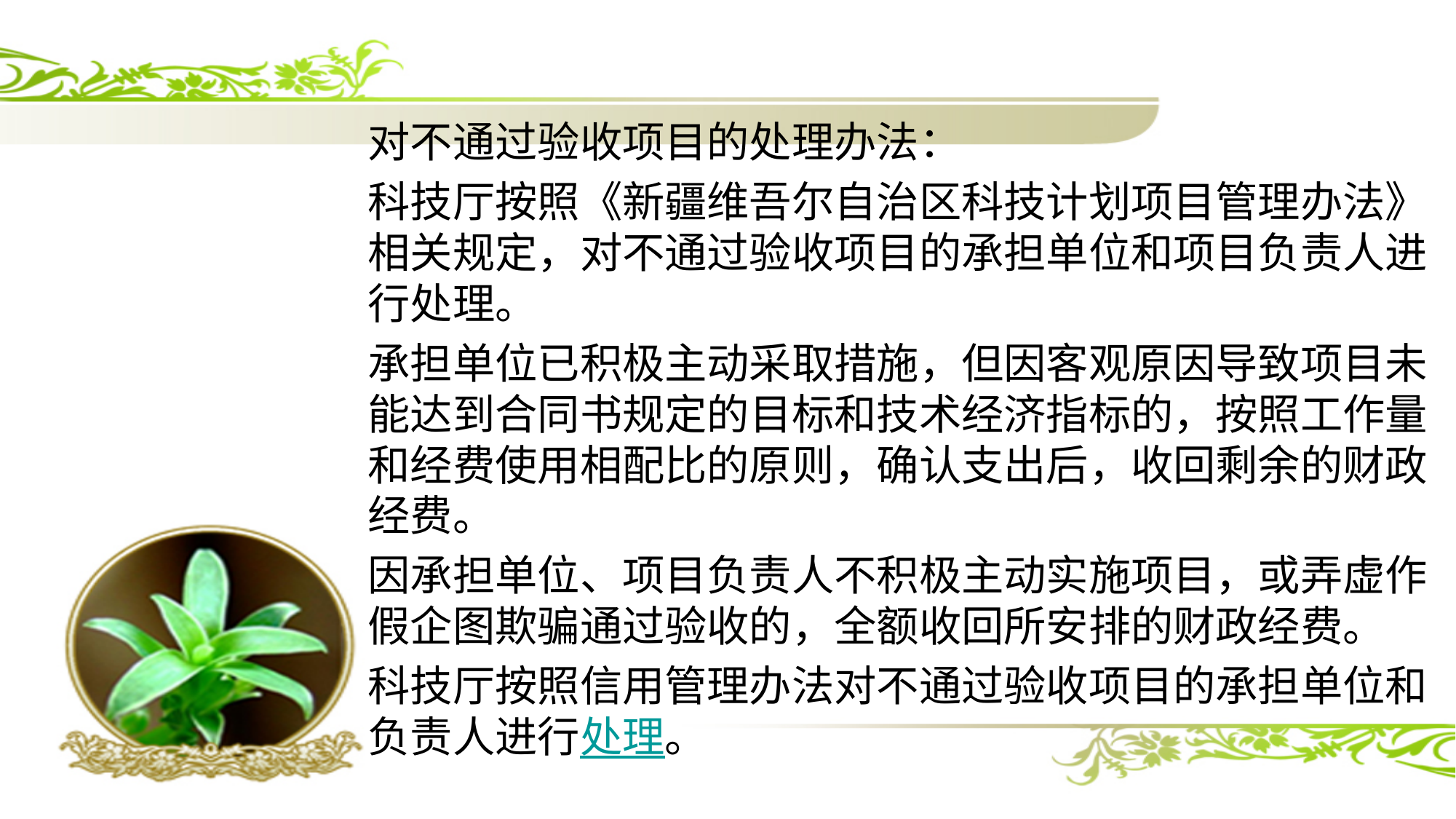

对不通过验收项目的处理办法：
科技厅按照《新疆维吾尔自治区科技计划项目管理办法》相关规定，对不通过验收项目的承担单位和项目负责人进行处理。
承担单位已积极主动采取措施，但因客观原因导致项目未能达到合同书规定的目标和技术经济指标的，按照工作量和经费使用相配比的原则，确认支出后，收回剩余的财政经费。
因承担单位、项目负责人不积极主动实施项目，或弄虚作假企图欺骗通过验收的，全额收回所安排的财政经费。
科技厅按照信用管理办法对不通过验收项目的承担单位和负责人进行处理。